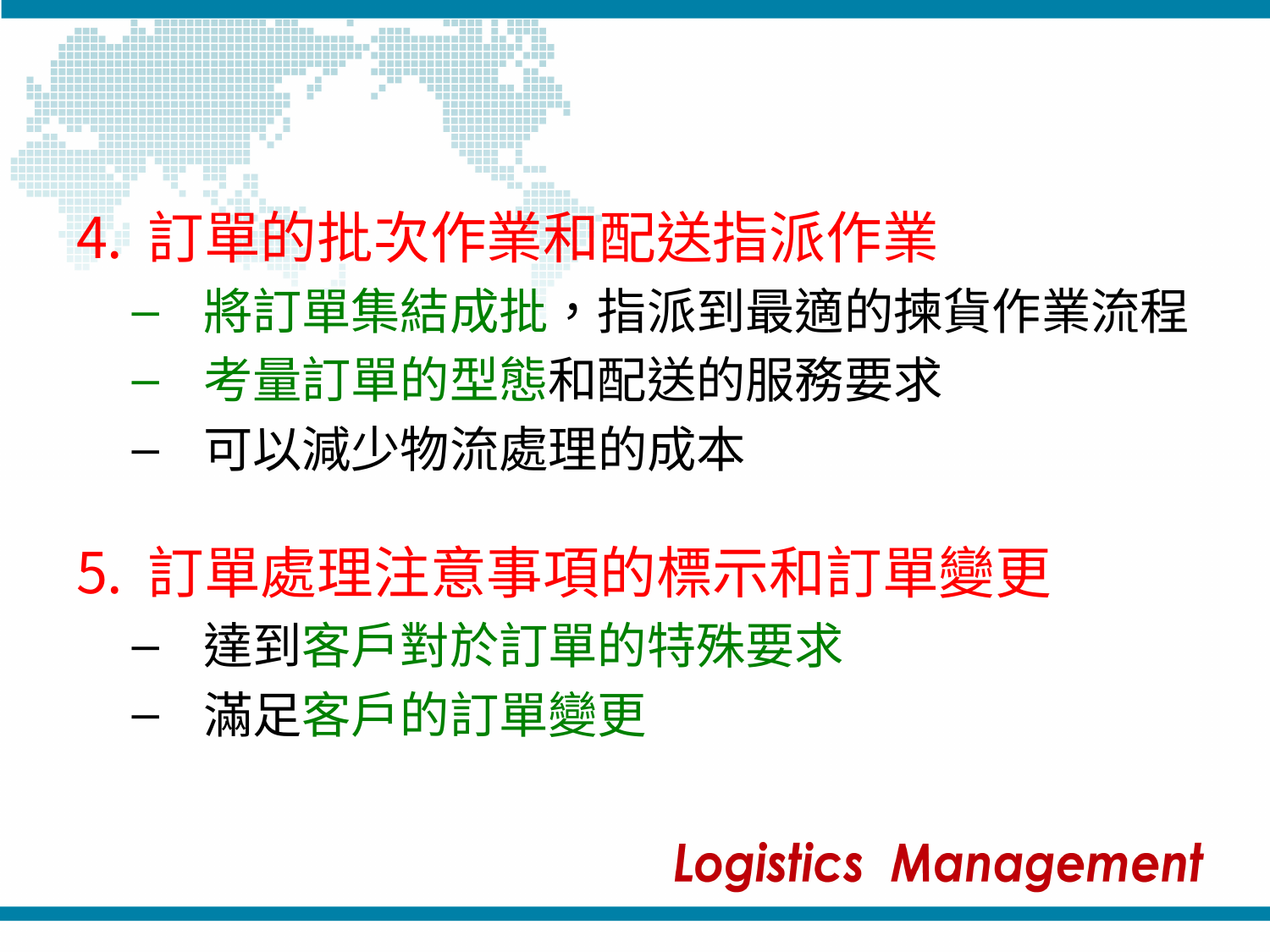

#
訂單的批次作業和配送指派作業
將訂單集結成批，指派到最適的揀貨作業流程
考量訂單的型態和配送的服務要求
可以減少物流處理的成本

訂單處理注意事項的標示和訂單變更
達到客戶對於訂單的特殊要求
滿足客戶的訂單變更